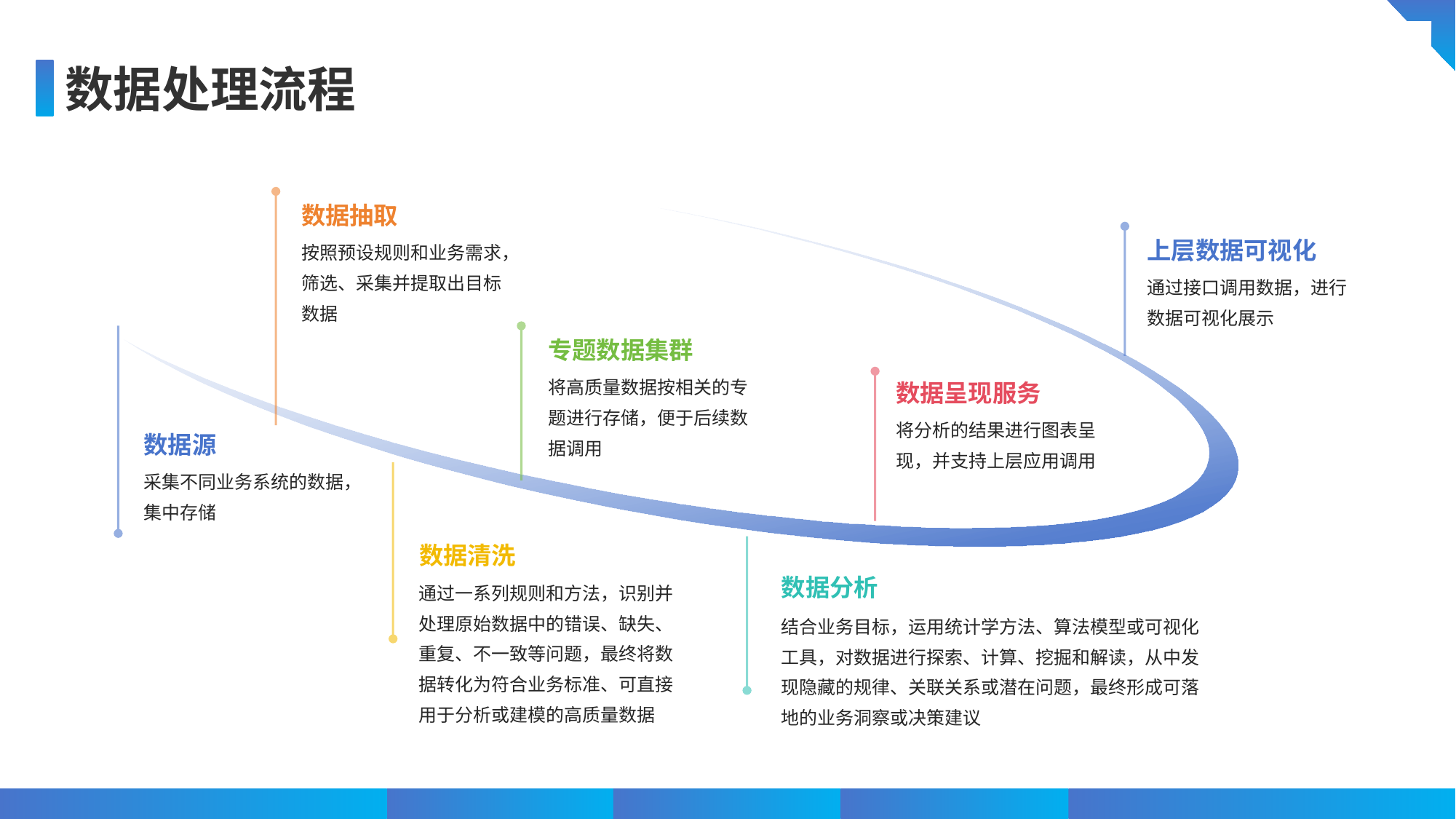

数据处理流程

数据抽取
按照预设规则和业务需求，筛选、采集并提取出目标数据

上层数据可视化
通过接口调用数据，进行数据可视化展示
数据源
采集不同业务系统的数据，集中存储
专题数据集群
将高质量数据按相关的专题进行存储，便于后续数据调用
数据呈现服务
将分析的结果进行图表呈现，并支持上层应用调用
数据清洗
通过一系列规则和方法，识别并处理原始数据中的错误、缺失、重复、不一致等问题，最终将数据转化为符合业务标准、可直接用于分析或建模的高质量数据
数据分析
结合业务目标，运用统计学方法、算法模型或可视化工具，对数据进行探索、计算、挖掘和解读，从中发现隐藏的规律、关联关系或潜在问题，最终形成可落地的业务洞察或决策建议